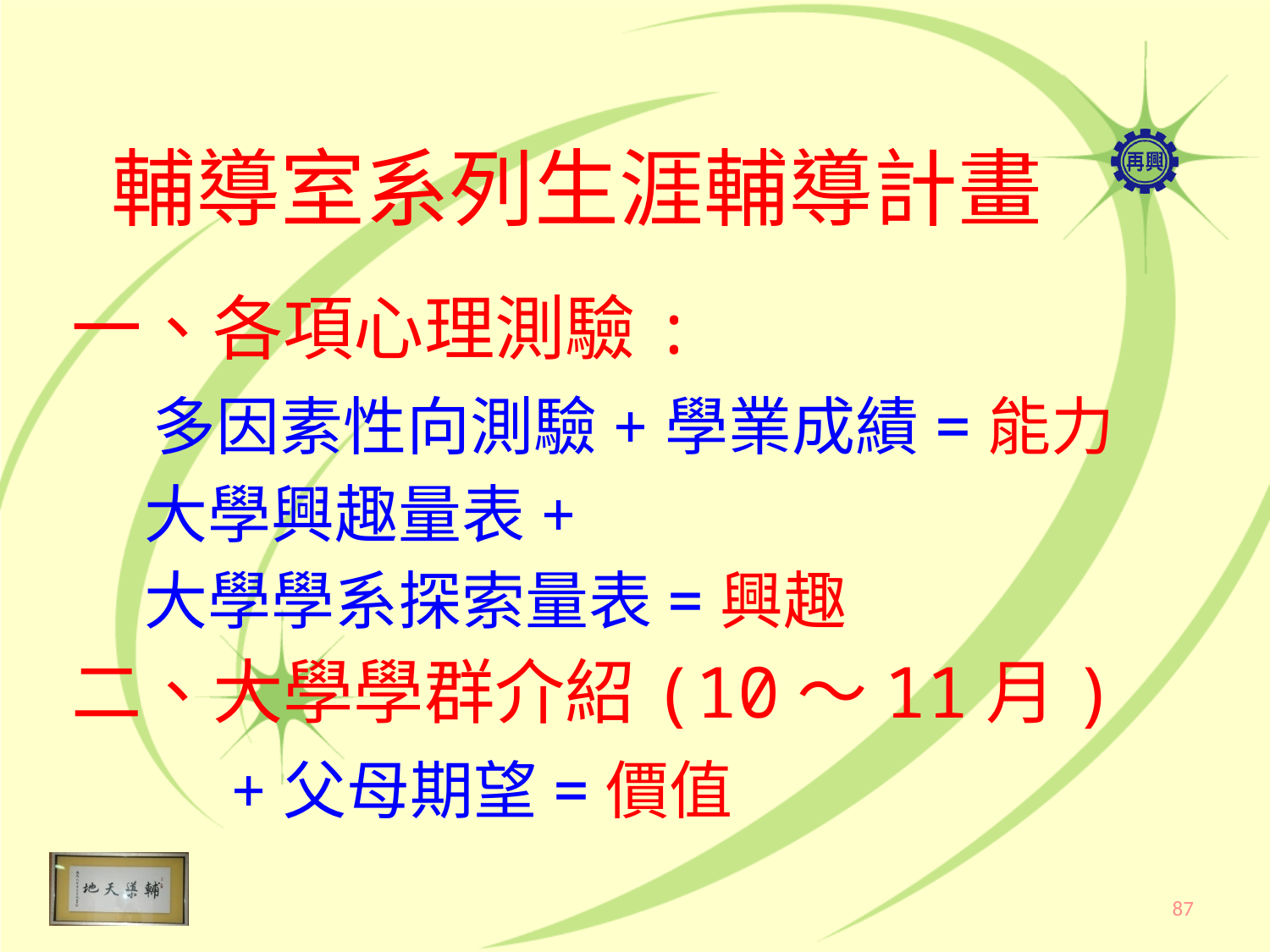

輔導室系列生涯輔導計畫
一、各項心理測驗:
    多因素性向測驗+學業成績=能力
    大學興趣量表+
    大學學系探索量表=興趣
二、大學學群介紹(10～11月)
　　+父母期望=價值
87